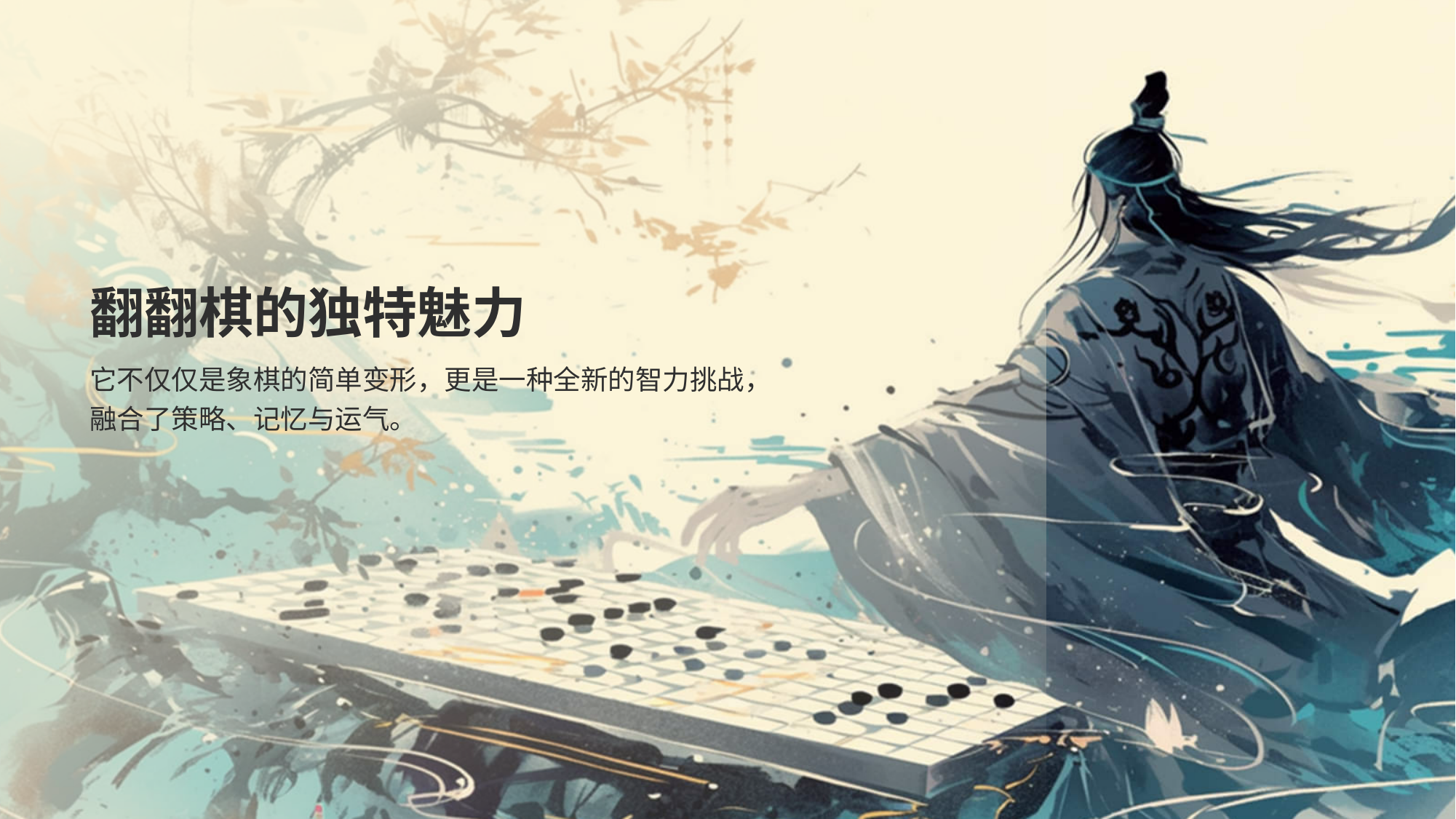

翻翻棋的独特魅力
它不仅仅是象棋的简单变形，更是一种全新的智力挑战，融合了策略、记忆与运气。